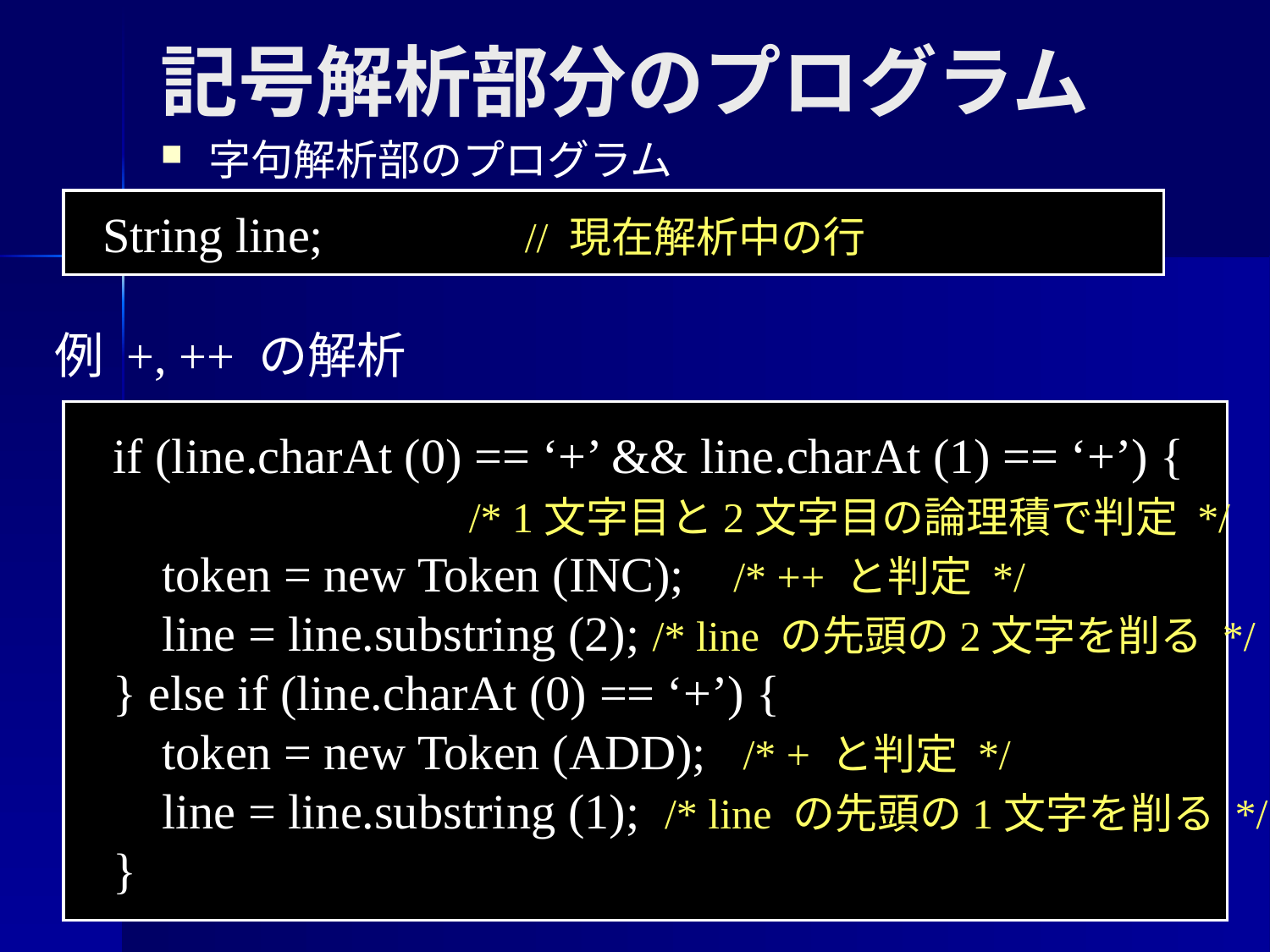

# 記号解析部分のプログラム
字句解析部のプログラム
String line;                   // 現在解析中の行
例 +, ++ の解析
   if (line.charAt (0) == ‘+’ && line.charAt (1) == ‘+’) {
                                /* 1文字目と2文字目の論理積で判定 */
       token = new Token (INC);    /* ++ と判定 */
       line = line.substring (2); /* line の先頭の2文字を削る */
   } else if (line.charAt (0) == ‘+’) {
       token = new Token (ADD);   /* + と判定 */
       line = line.substring (1);  /* line の先頭の1文字を削る */
   }